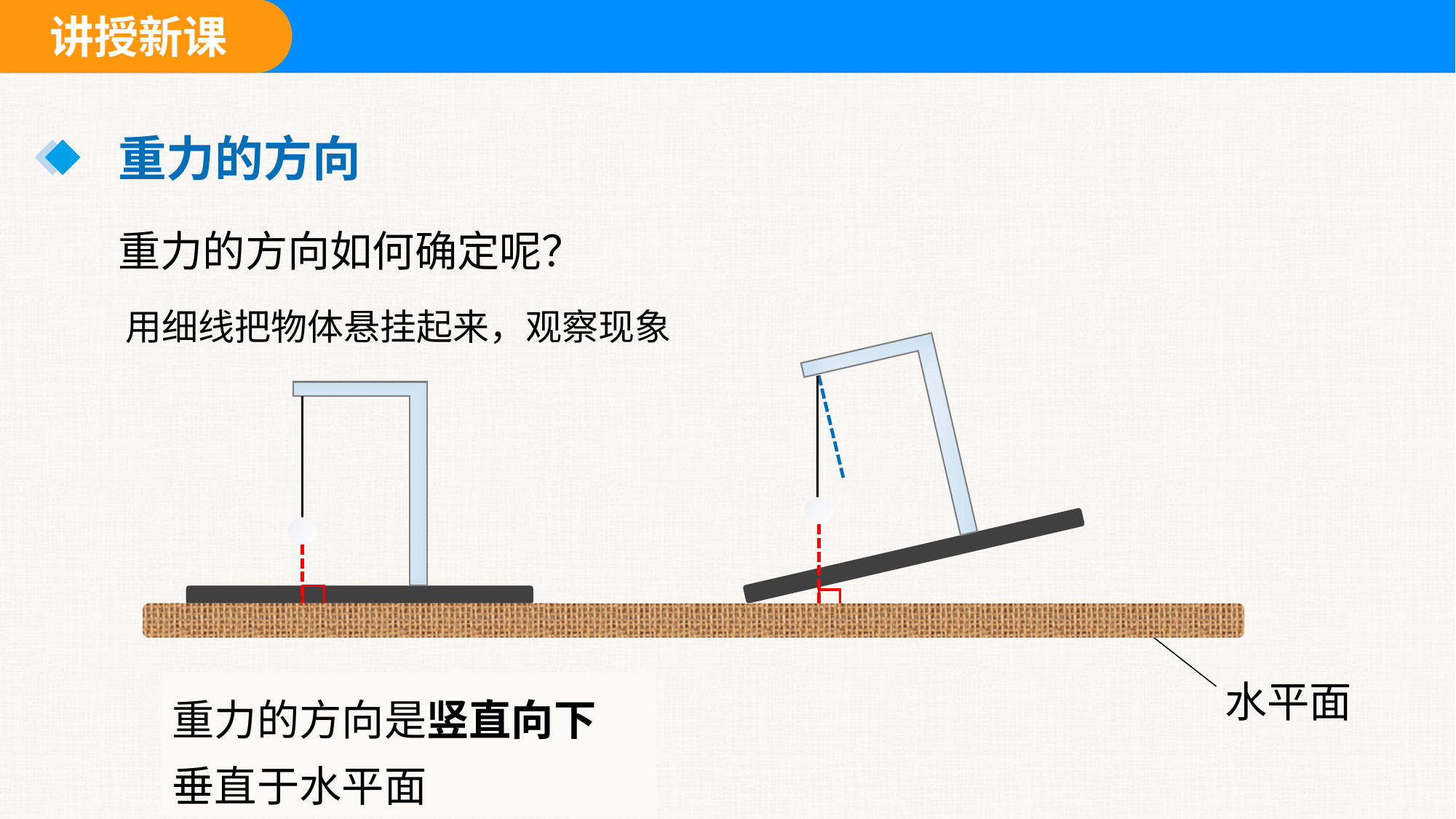

重力的方向

重力的方向如何确定呢？
用细线把物体悬挂起来，观察现象

沿细线向下的方向跟物体所受重力的方向一致
水平面
重力的方向是竖直向下
垂直于水平面